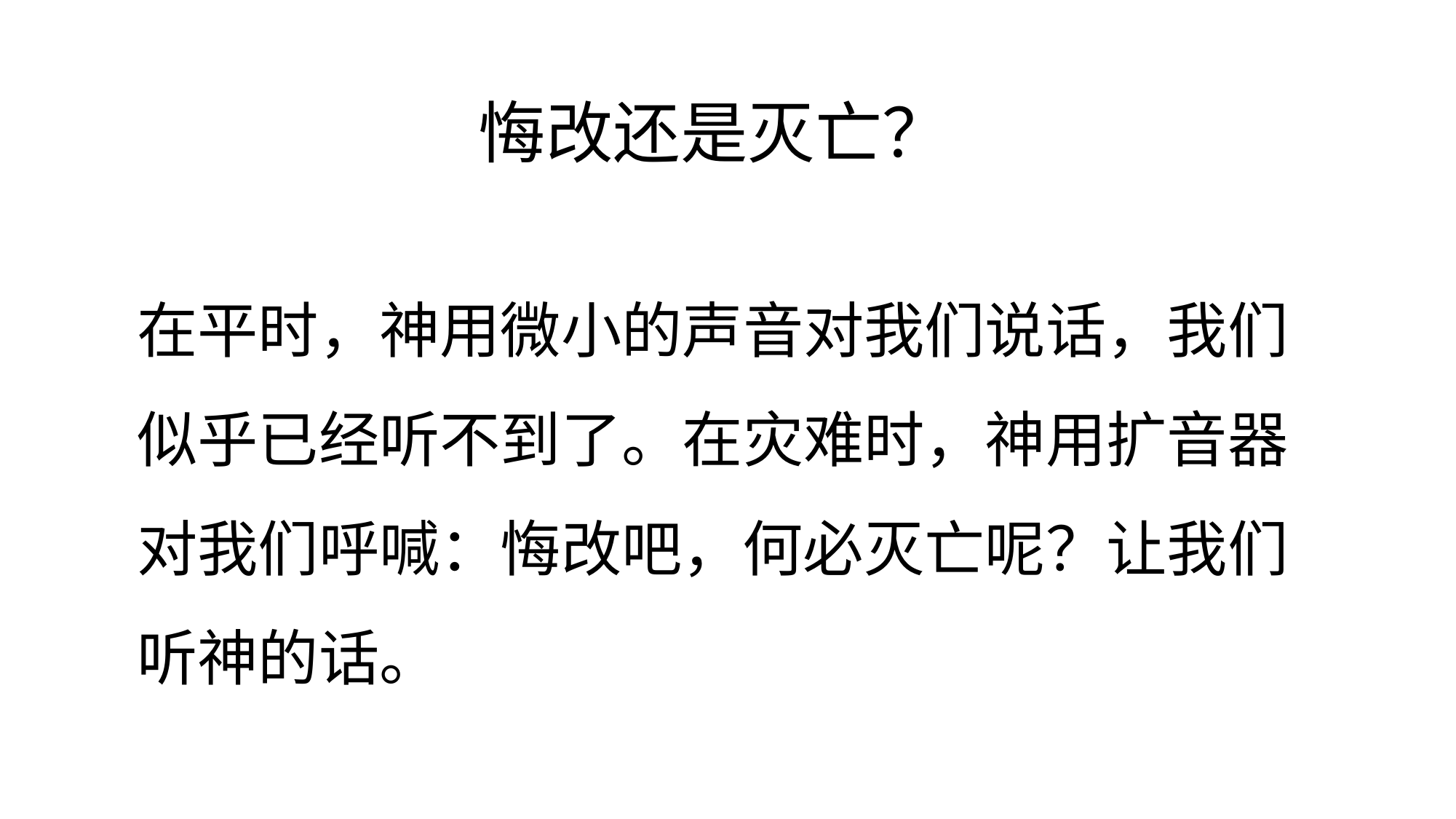

# 悔改还是灭亡？
在平时，神用微小的声音对我们说话，我们似乎已经听不到了。在灾难时，神用扩音器对我们呼喊：悔改吧，何必灭亡呢？让我们听神的话。